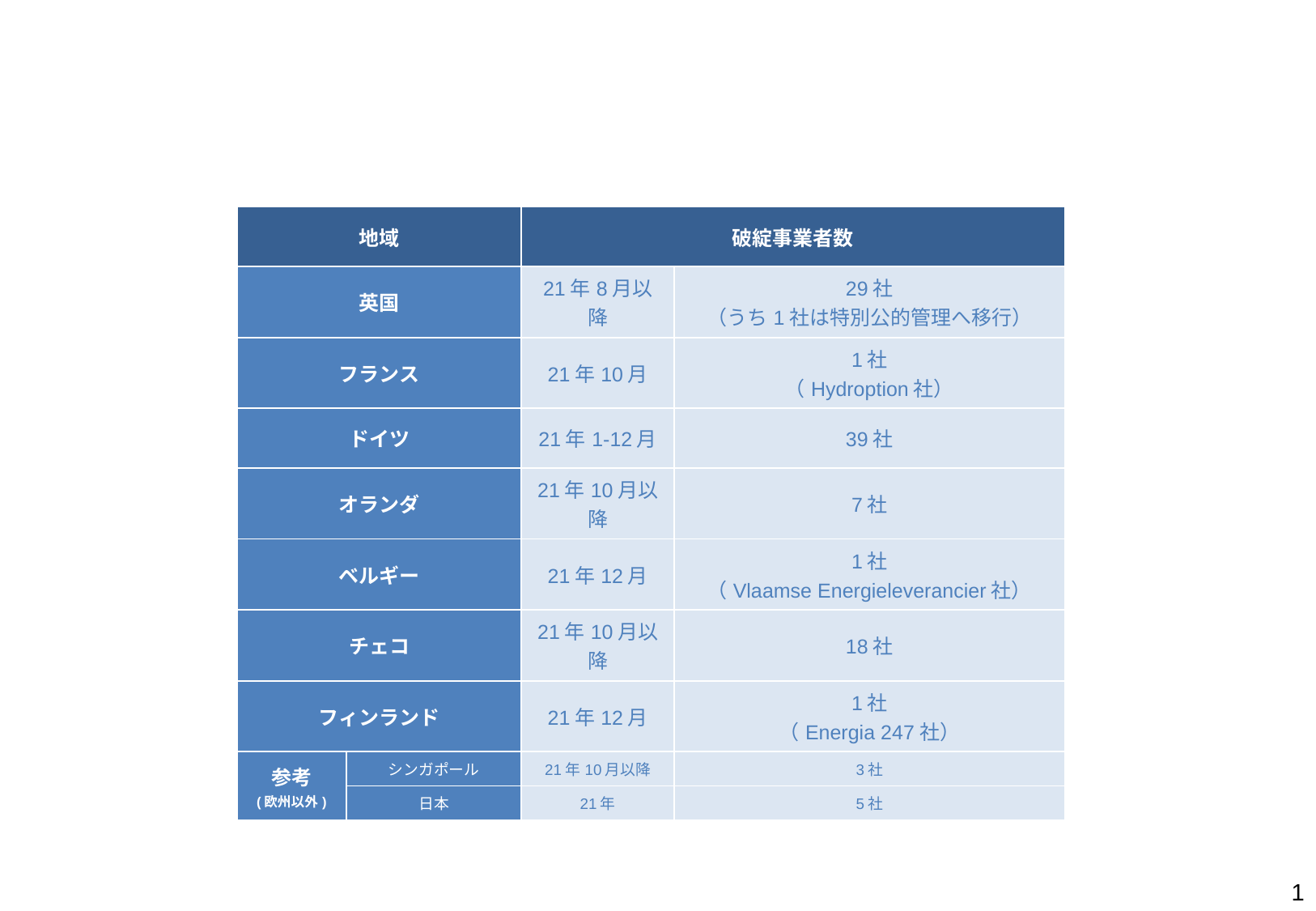

| 地域 |  | 破綻事業者数 |  |
| --- | --- | --- | --- |
| 英国 |  | 21年8月以降 | 29社 （うち1社は特別公的管理へ移行） |
| フランス |  | 21年10月 | 1社 （Hydroption社） |
| ドイツ |  | 21年1-12月 | 39社 |
| オランダ |  | 21年10月以降 | 7社 |
| ベルギー |  | 21年12月 | 1社 （Vlaamse Energieleverancier社） |
| チェコ |  | 21年10月以降 | 18社 |
| フィンランド |  | 21年12月 | 1社 （Energia 247社） |
| 参考 (欧州以外) | シンガポール | 21年10月以降 | 3社 |
|  | 日本 | 21年 | 5社 |
1